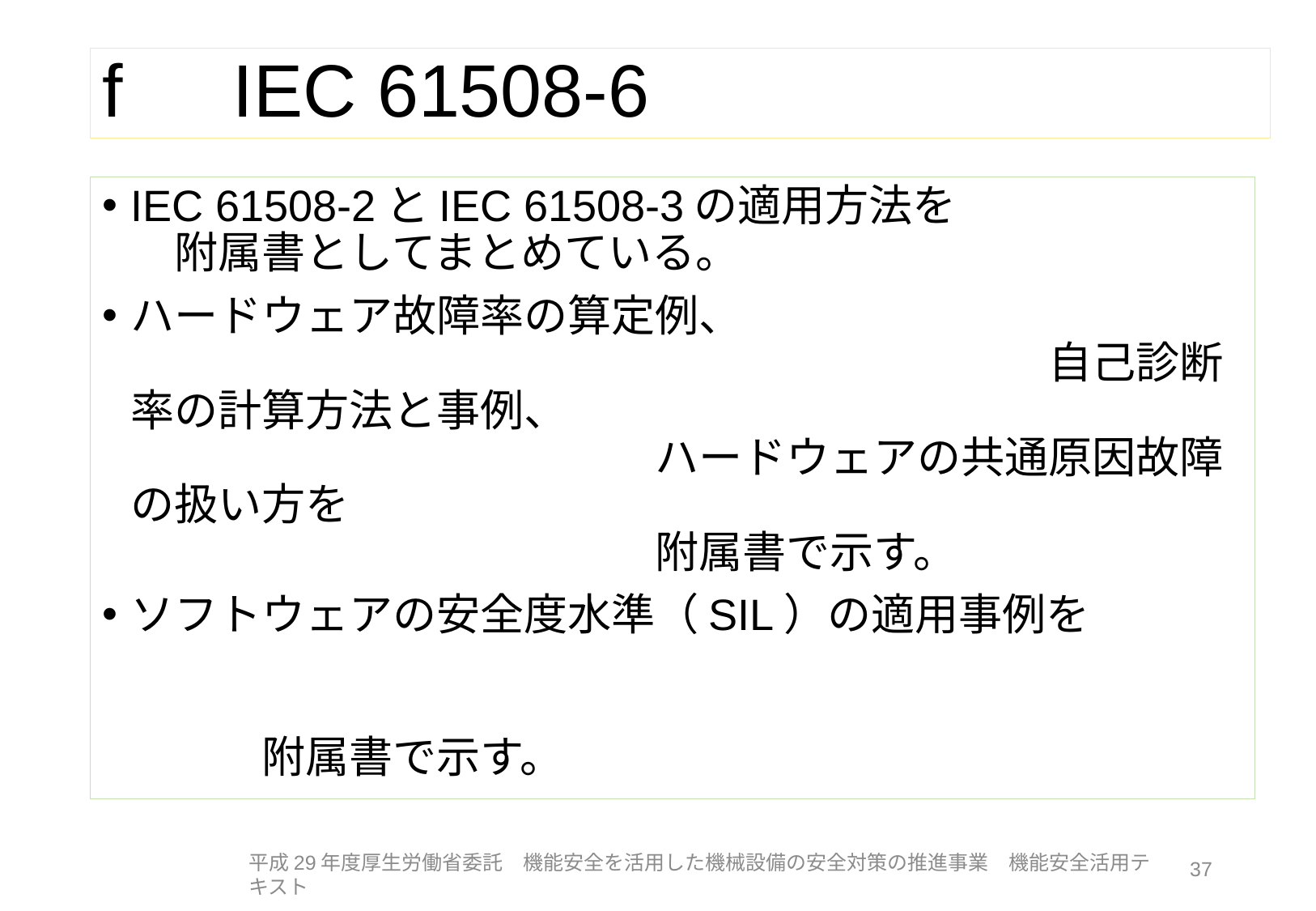

# f　IEC 61508-6
IEC 61508-2とIEC 61508-3の適用方法を　　　　　　　附属書としてまとめている。
ハードウェア故障率の算定例、　　　　　　　　　　　　　　　　　　　　　　　　　　　　　　　　自己診断率の計算方法と事例、　　　　　　　　　　　　　　　　　　　　　　　　　　　ハードウェアの共通原因故障の扱い方を　　　　　　　　　　　　　　　　　　　　　　　　　　　　　　　　附属書で示す。
ソフトウェアの安全度水準（SIL）の適用事例を　　　　　　　　　　　　　　　　　　　　　　　　　　　　　　　　　　　　　　　　　　　　　　　　　　　　　　　　附属書で示す。
平成29年度厚生労働省委託　機能安全を活用した機械設備の安全対策の推進事業　機能安全活用テキスト
37